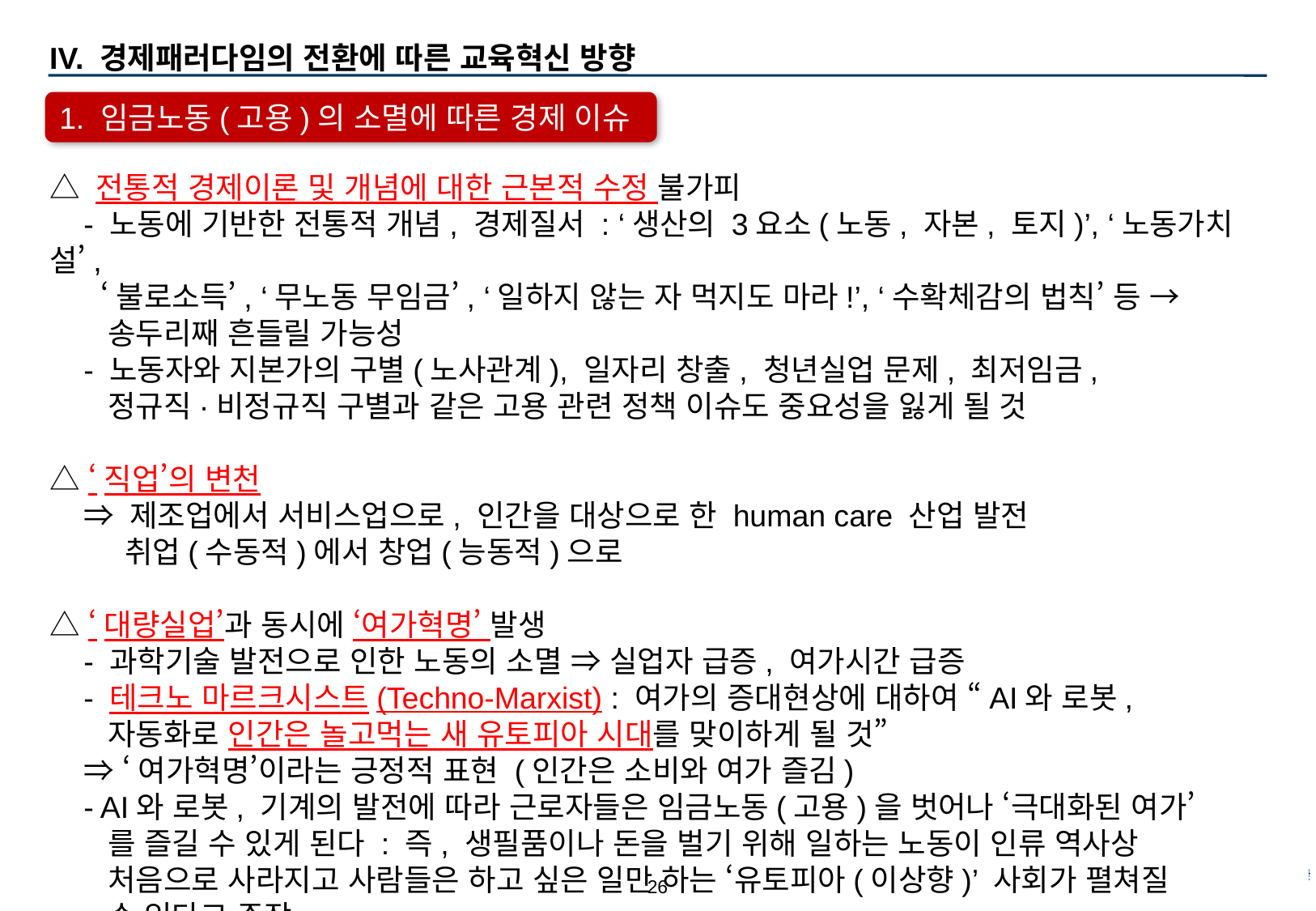

IV. 경제패러다임의 전환에 따른 교육혁신 방향
1. 임금노동(고용)의 소멸에 따른 경제 이슈
△ 전통적 경제이론 및 개념에 대한 근본적 수정 불가피
    - 노동에 기반한 전통적 개념, 경제질서 : ‘생산의 3요소(노동, 자본, 토지)’, ‘노동가치설’,
      ‘불로소득’, ‘무노동 무임금’, ‘일하지 않는 자 먹지도 마라!’, ‘수확체감의 법칙’ 등 →
      송두리째 흔들릴 가능성
    - 노동자와 지본가의 구별(노사관계), 일자리 창출, 청년실업 문제, 최저임금,
      정규직·비정규직 구별과 같은 고용 관련 정책 이슈도 중요성을 잃게 될 것

△ ‘직업’의 변천
    ⇒ 제조업에서 서비스업으로, 인간을 대상으로 한 human care 산업 발전
        취업(수동적)에서 창업(능동적)으로

△ ‘대량실업’과 동시에 ‘여가혁명’ 발생
    - 과학기술 발전으로 인한 노동의 소멸 ⇒ 실업자 급증, 여가시간 급증
    - 테크노 마르크시스트(Techno-Marxist) : 여가의 증대현상에 대하여 “AI와 로봇,
      자동화로 인간은 놀고먹는 새 유토피아 시대를 맞이하게 될 것”
    ⇒ ‘여가혁명’이라는 긍정적 표현 (인간은 소비와 여가 즐김)
    - AI와 로봇, 기계의 발전에 따라 근로자들은 임금노동(고용)을 벗어나 ‘극대화된 여가’
      를 즐길 수 있게 된다 : 즉, 생필품이나 돈을 벌기 위해 일하는 노동이 인류 역사상
      처음으로 사라지고 사람들은 하고 싶은 일만 하는 ‘유토피아(이상향)’ 사회가 펼쳐질
      수 있다고 주장